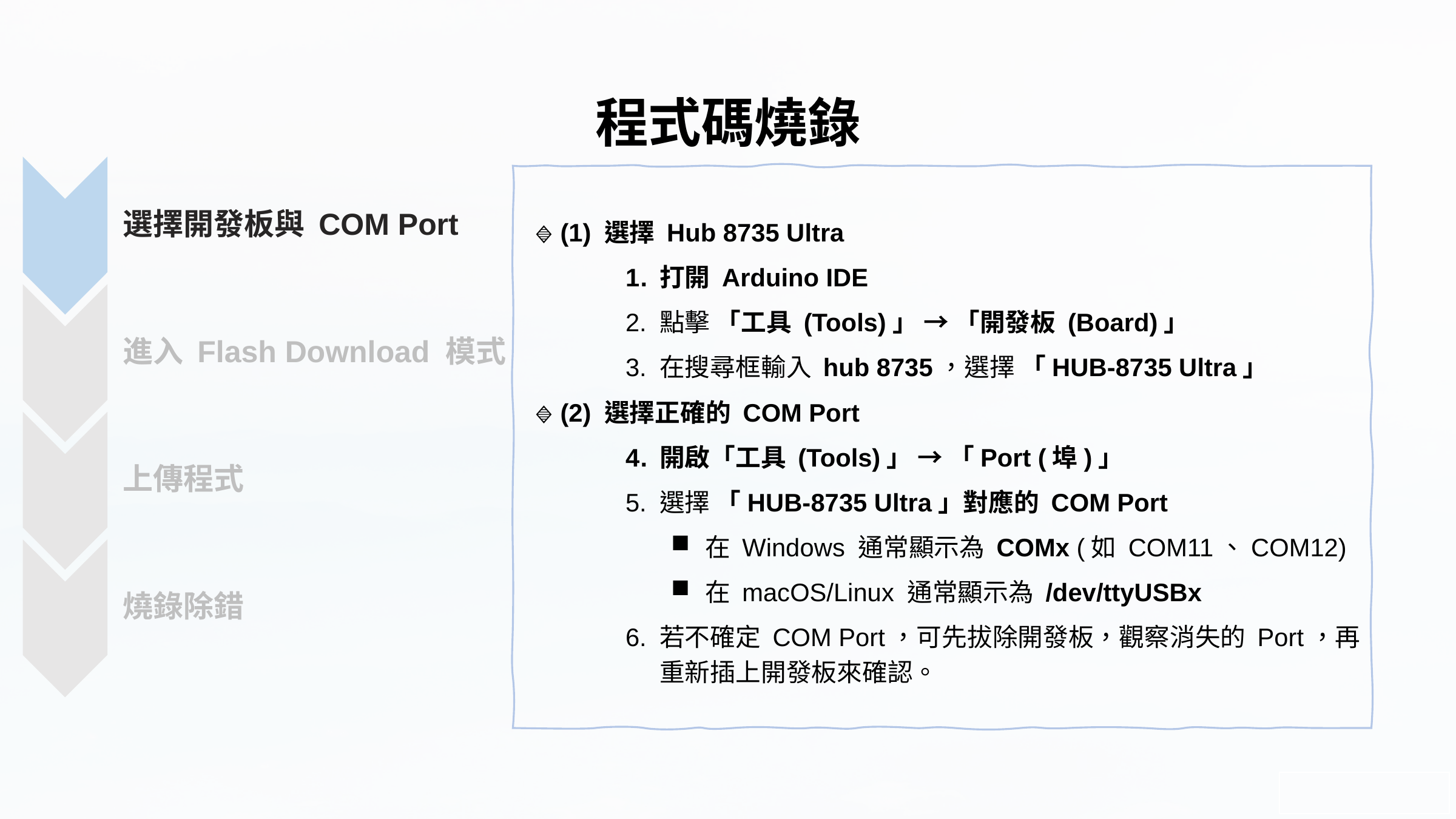

程式碼燒錄

🔹 (1) 選擇 Hub 8735 Ultra
打開 Arduino IDE
點擊 「工具 (Tools)」 → 「開發板 (Board)」
在搜尋框輸入 hub 8735，選擇 「HUB-8735 Ultra」
🔹 (2) 選擇正確的 COM Port
開啟「工具 (Tools)」 → 「Port (埠)」
選擇 「HUB-8735 Ultra」對應的 COM Port
在 Windows 通常顯示為 COMx (如 COM11、COM12)
在 macOS/Linux 通常顯示為 /dev/ttyUSBx
若不確定 COM Port，可先拔除開發板，觀察消失的 Port，再重新插上開發板來確認。
選擇開發板與 COM Port

進入 Flash Download 模式

上傳程式

燒錄除錯